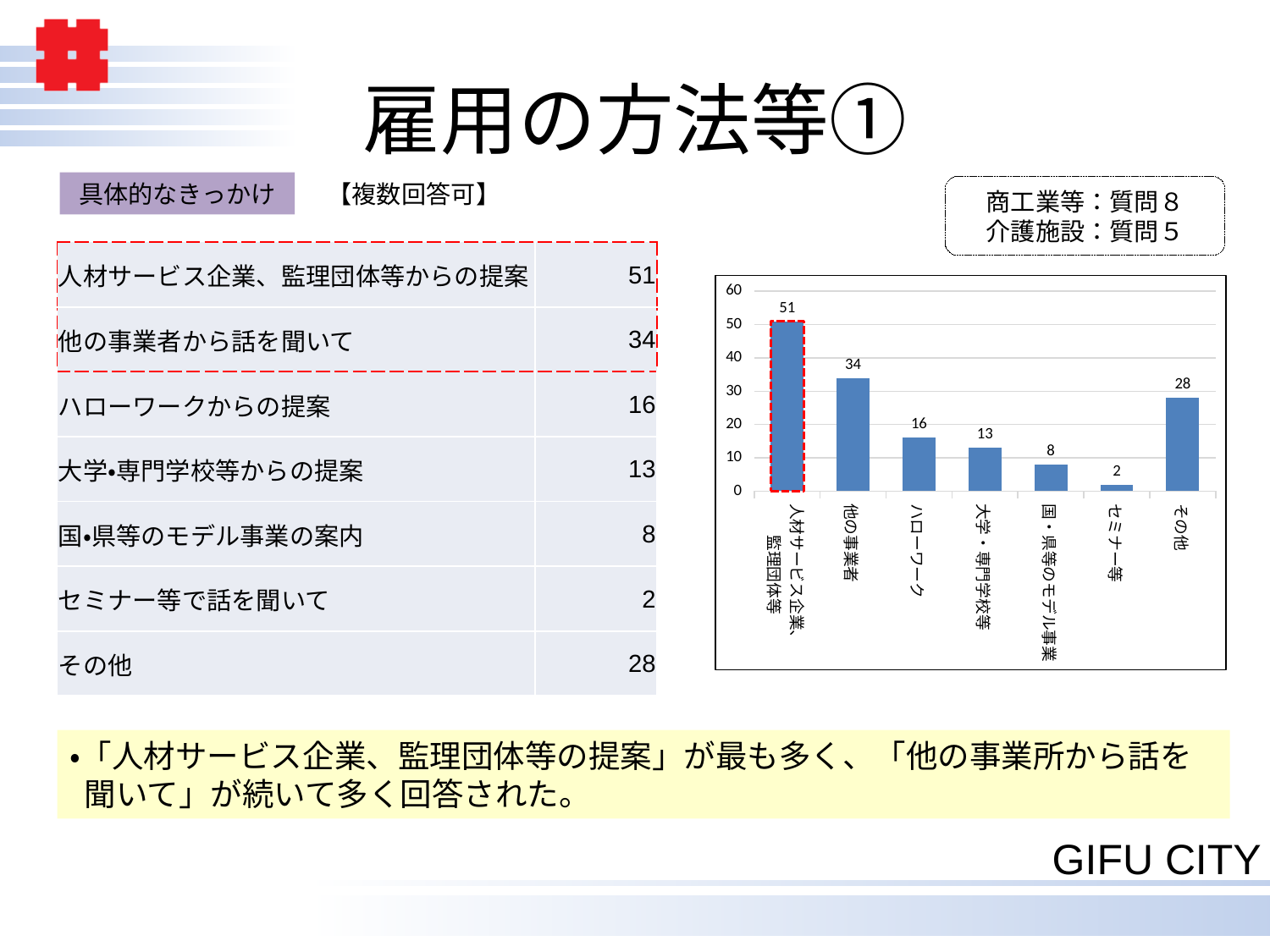

# 雇用の方法等①
【複数回答可】
具体的なきっかけ
商工業等：質問８
介護施設：質問５
| 人材サービス企業、監理団体等からの提案 | 51 |
| --- | --- |
| 他の事業者から話を聞いて | 34 |
| ハローワークからの提案 | 16 |
| 大学・専門学校等からの提案 | 13 |
| 国・県等のモデル事業の案内 | 8 |
| セミナー等で話を聞いて | 2 |
| その他 | 28 |

### Chart

| Category |  |
|---|---|
| 人材サービス企業、
監理団体等 | 51.0 |
| 他の事業者 | 34.0 |
| ハローワーク | 16.0 |
| 大学・専門学校等 | 13.0 |
| 国・県等のモデル事業 | 8.0 |
| セミナー等 | 2.0 |
| その他 | 28.0 |
・「人材サービス企業、監理団体等の提案」が最も多く、「他の事業所から話を聞いて」が続いて多く回答された。
12